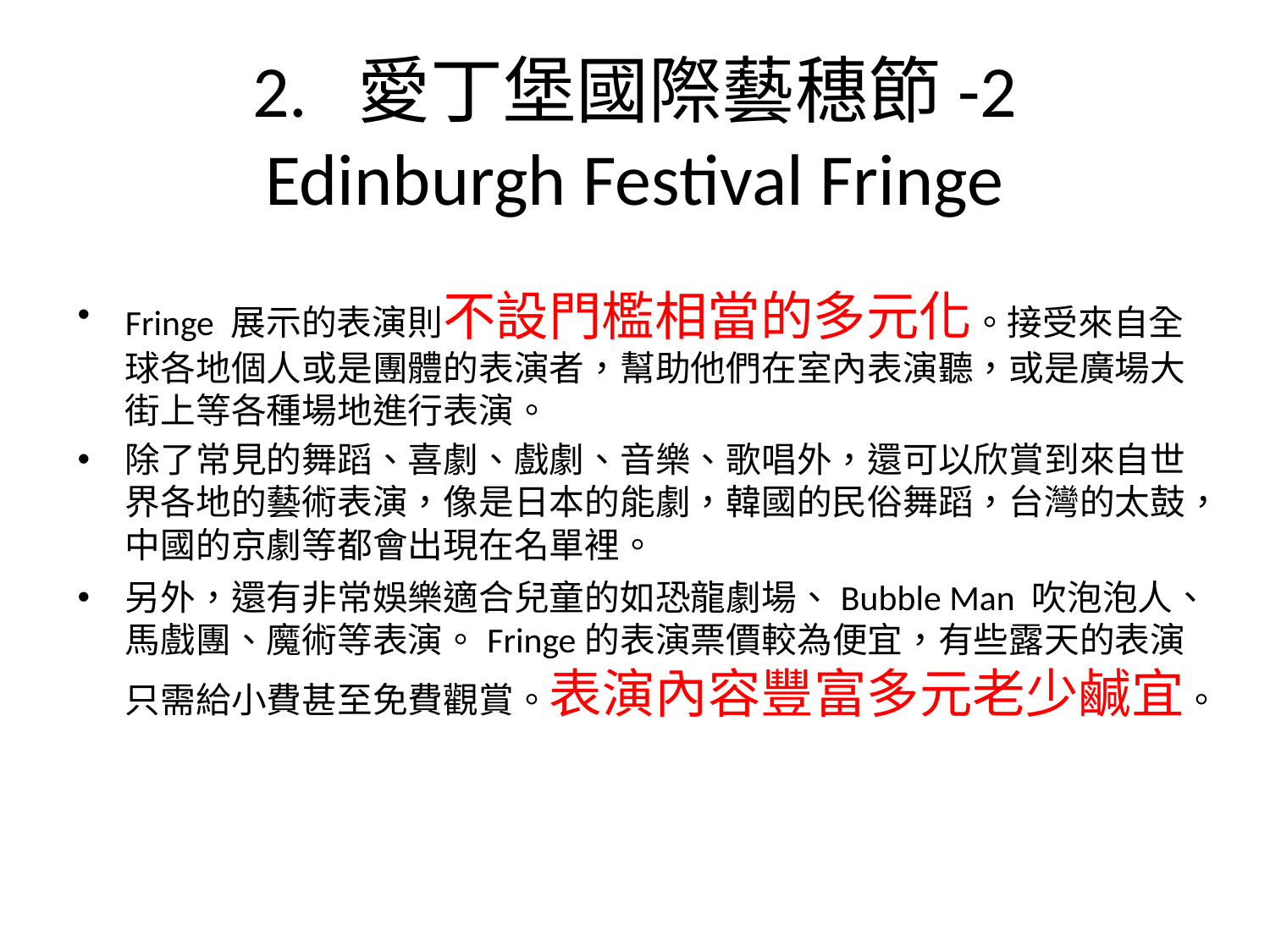

# 2.  愛丁堡國際藝穗節-2 Edinburgh Festival Fringe
Fringe 展示的表演則不設門檻相當的多元化。接受來自全球各地個人或是團體的表演者，幫助他們在室內表演聽，或是廣場大街上等各種場地進行表演。
除了常見的舞蹈、喜劇、戲劇、音樂、歌唱外，還可以欣賞到來自世界各地的藝術表演，像是日本的能劇，韓國的民俗舞蹈，台灣的太鼓，中國的京劇等都會出現在名單裡。
另外，還有非常娛樂適合兒童的如恐龍劇場、Bubble Man 吹泡泡人、馬戲團、魔術等表演。Fringe的表演票價較為便宜，有些露天的表演只需給小費甚至免費觀賞。表演內容豐富多元老少鹹宜。